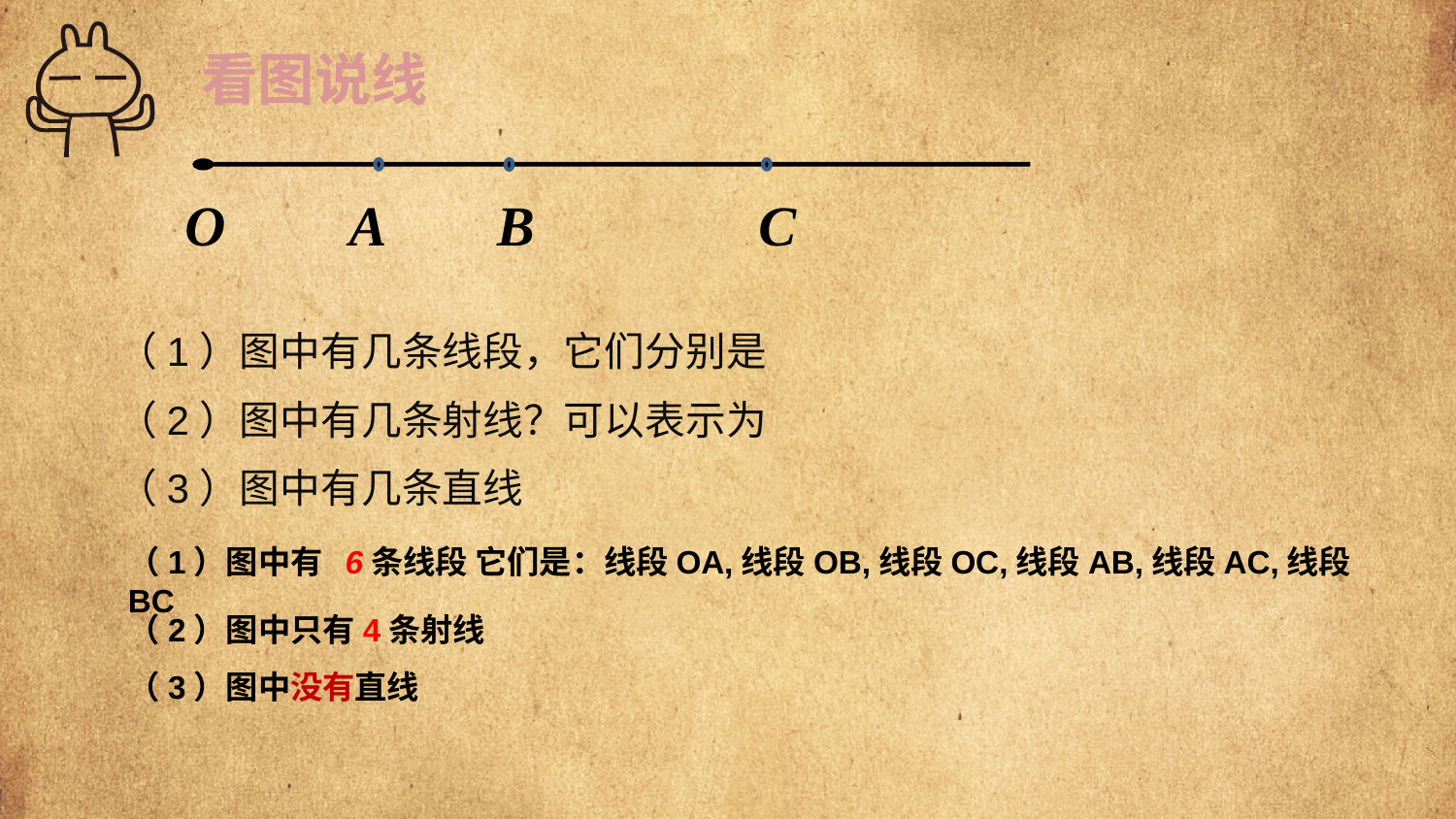

看图说线

O
A
B
C

（1）图中有几条线段，它们分别是
（2）图中有几条射线？可以表示为
（3）图中有几条直线

（1）图中有  6条线段 它们是：线段OA,线段OB,线段OC,线段AB,线段AC,线段BC
（2）图中只有4条射线
（3）图中没有直线